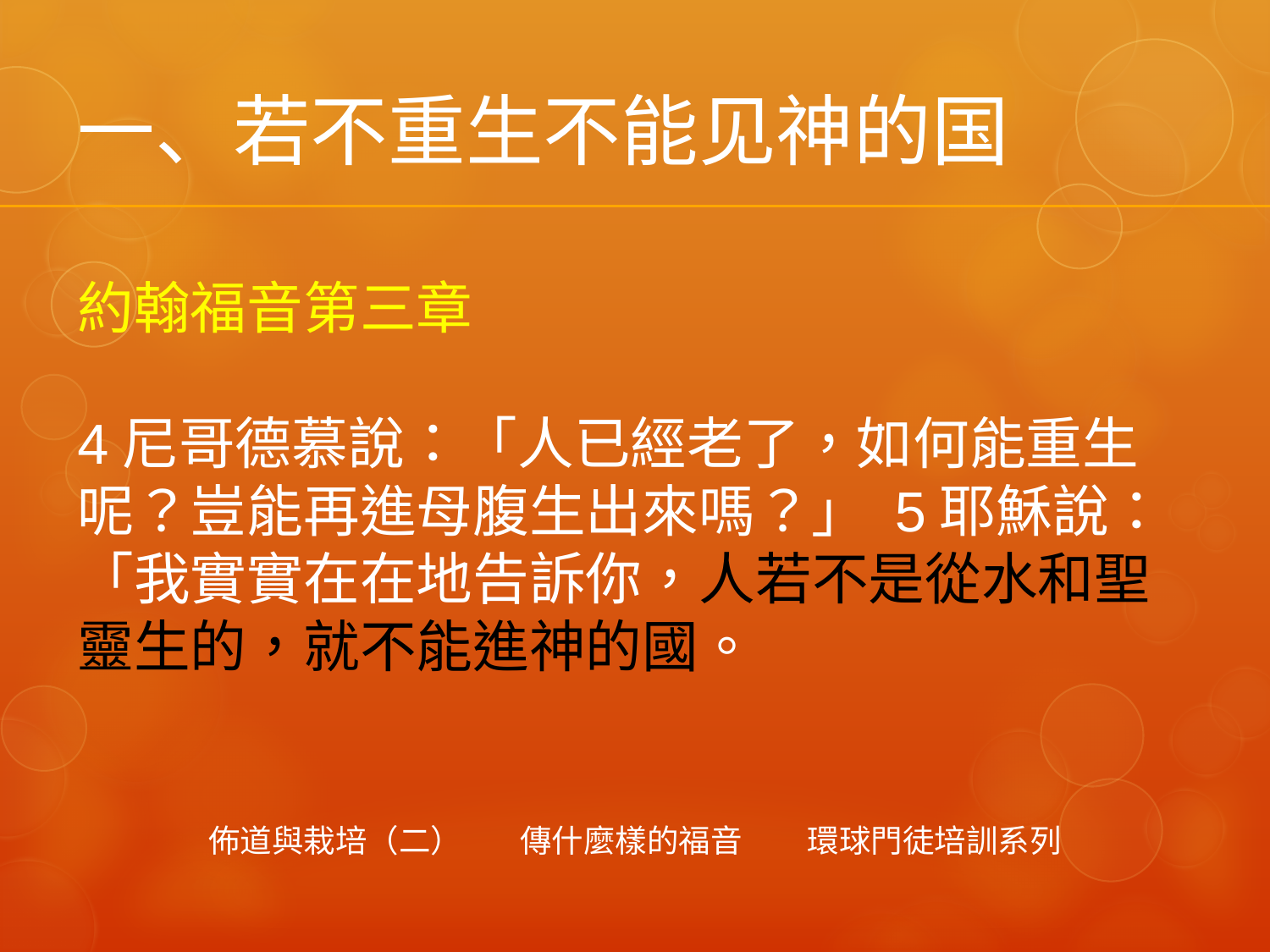

一、若不重生不能见神的国

約翰福音第三章

4尼哥德慕說：「人已經老了，如何能重生呢？豈能再進母腹生出來嗎？」 5耶穌說：「我實實在在地告訴你，人若不是從水和聖靈生的，就不能進神的國。